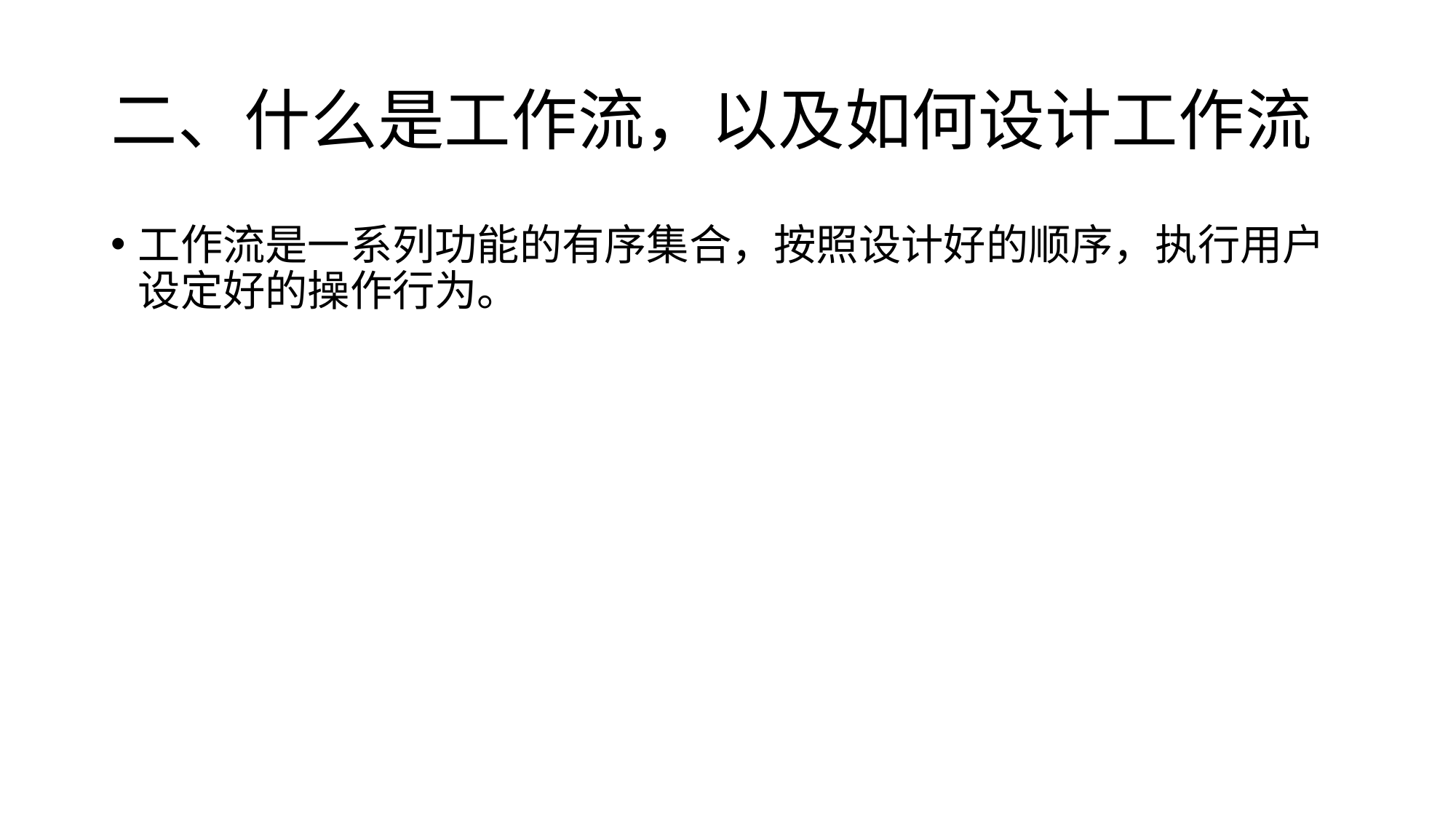

# 二、什么是工作流，以及如何设计工作流
工作流是一系列功能的有序集合，按照设计好的顺序，执行用户设定好的操作行为。